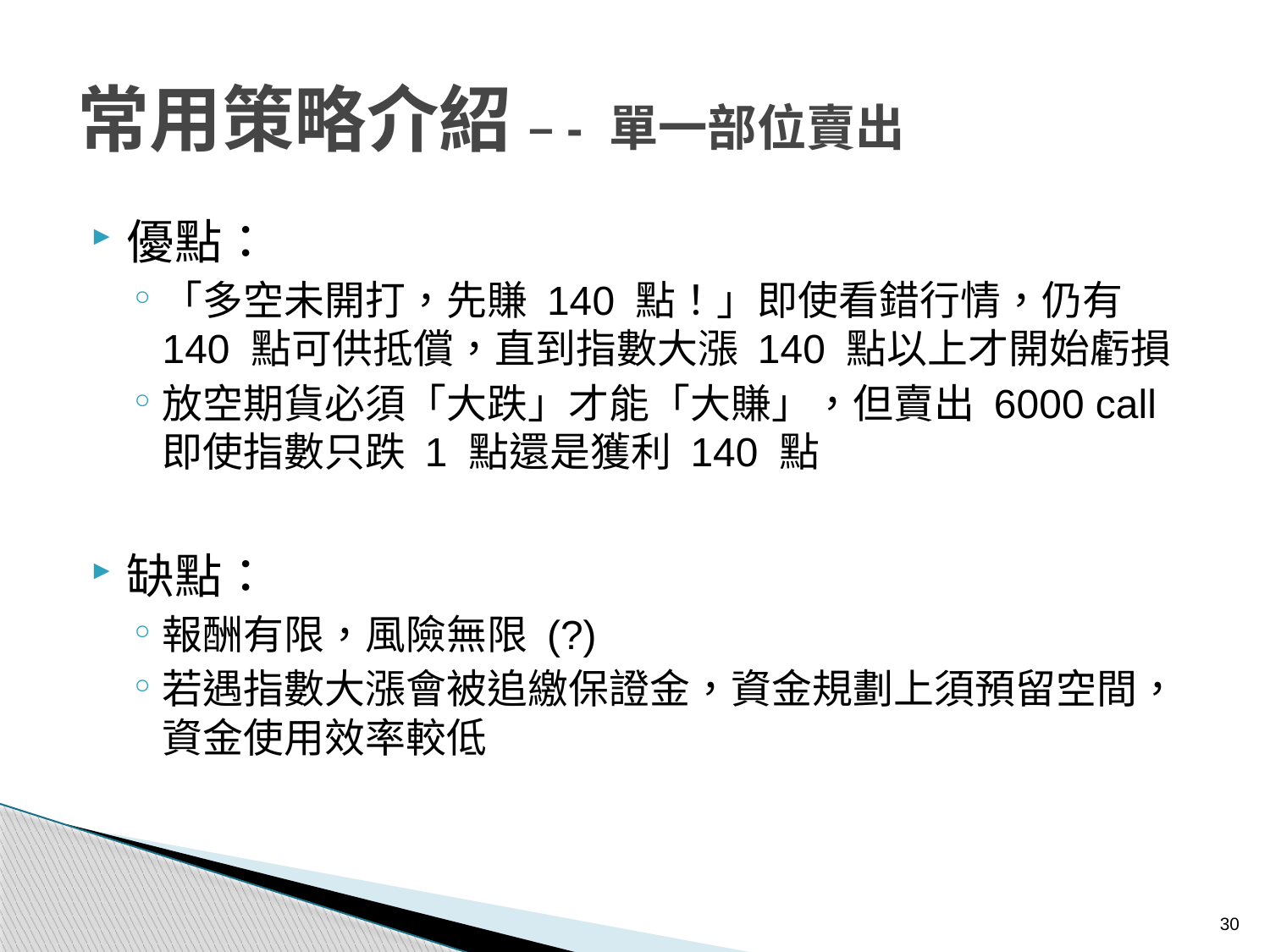

常用策略介紹 –- 單一部位賣出
優點：
「多空未開打，先賺 140 點！」即使看錯行情，仍有 140 點可供抵償，直到指數大漲 140 點以上才開始虧損
放空期貨必須「大跌」才能「大賺」，但賣出 6000 call 即使指數只跌 1 點還是獲利 140 點

缺點：
報酬有限，風險無限 (?)
若遇指數大漲會被追繳保證金，資金規劃上須預留空間，資金使用效率較低
30